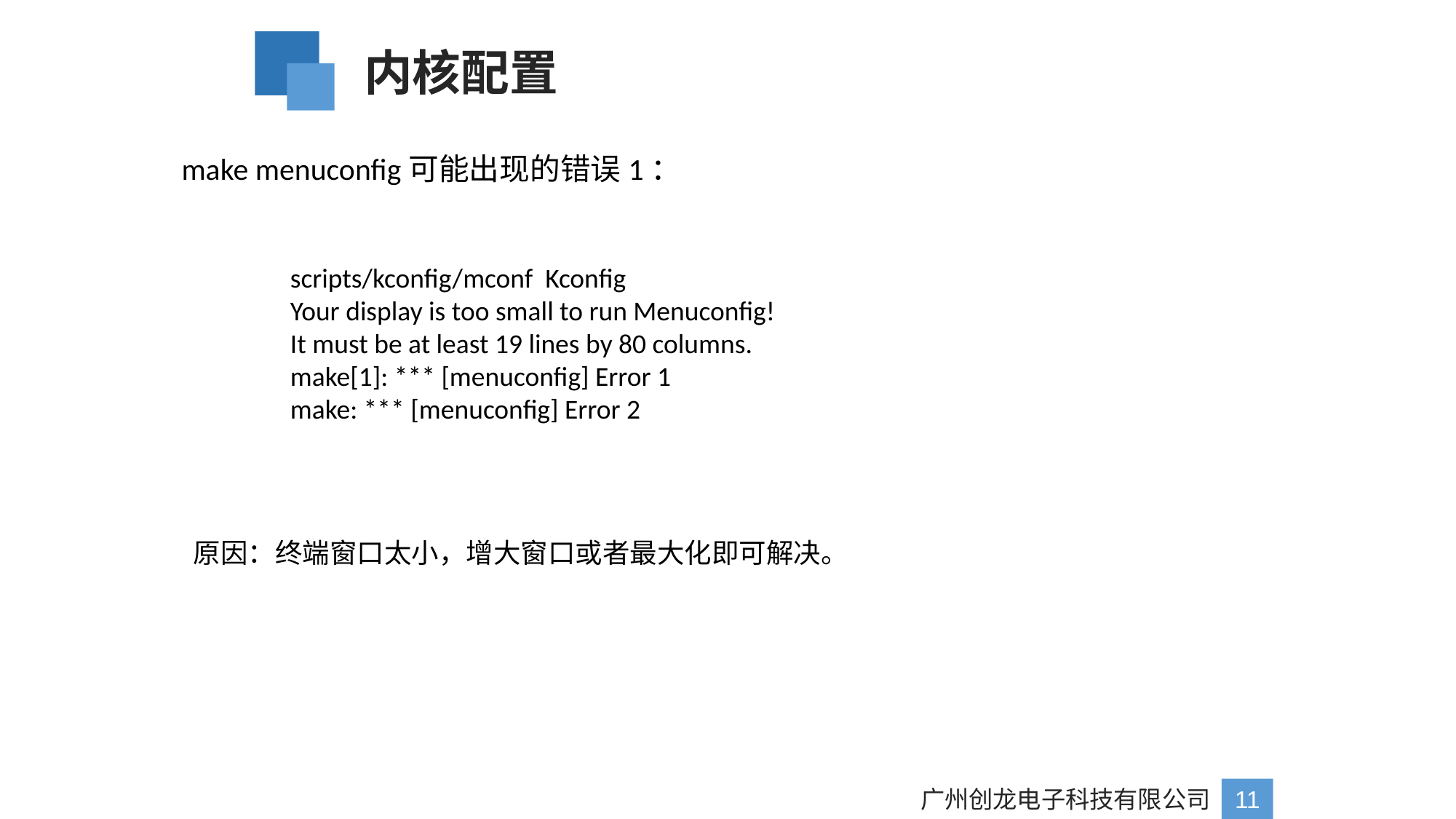

内核配置
make menuconfig可能出现的错误1：

scripts/kconfig/mconf  Kconfig
Your display is too small to run Menuconfig!
It must be at least 19 lines by 80 columns.
make[1]: *** [menuconfig] Error 1
make: *** [menuconfig] Error 2
原因：终端窗口太小，增大窗口或者最大化即可解决。
广州创龙电子科技有限公司
11